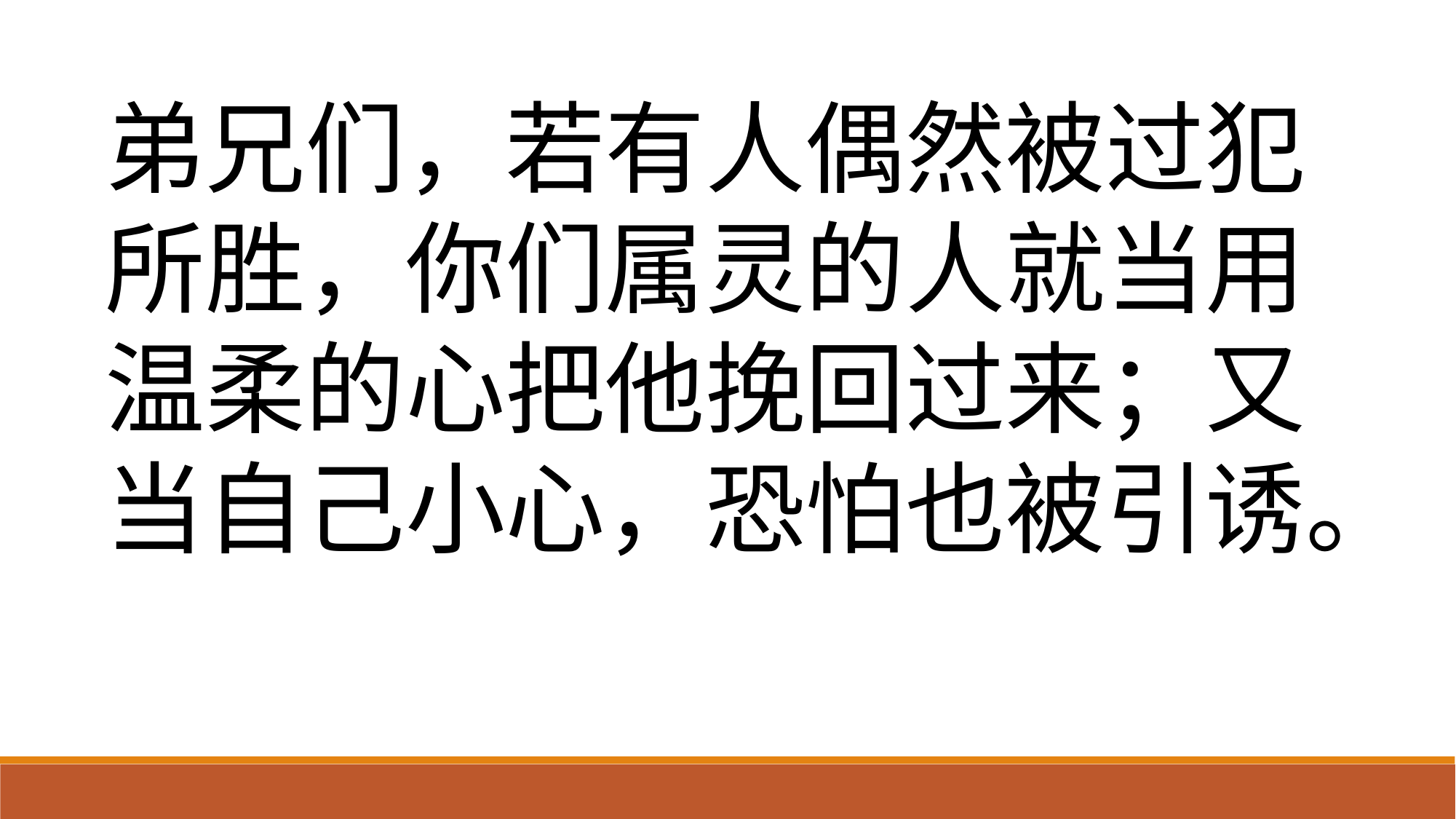

弟兄们，若有人偶然被过犯所胜，你们属灵的人就当用温柔的心把他挽回过来；又当自己小心，恐怕也被引诱。